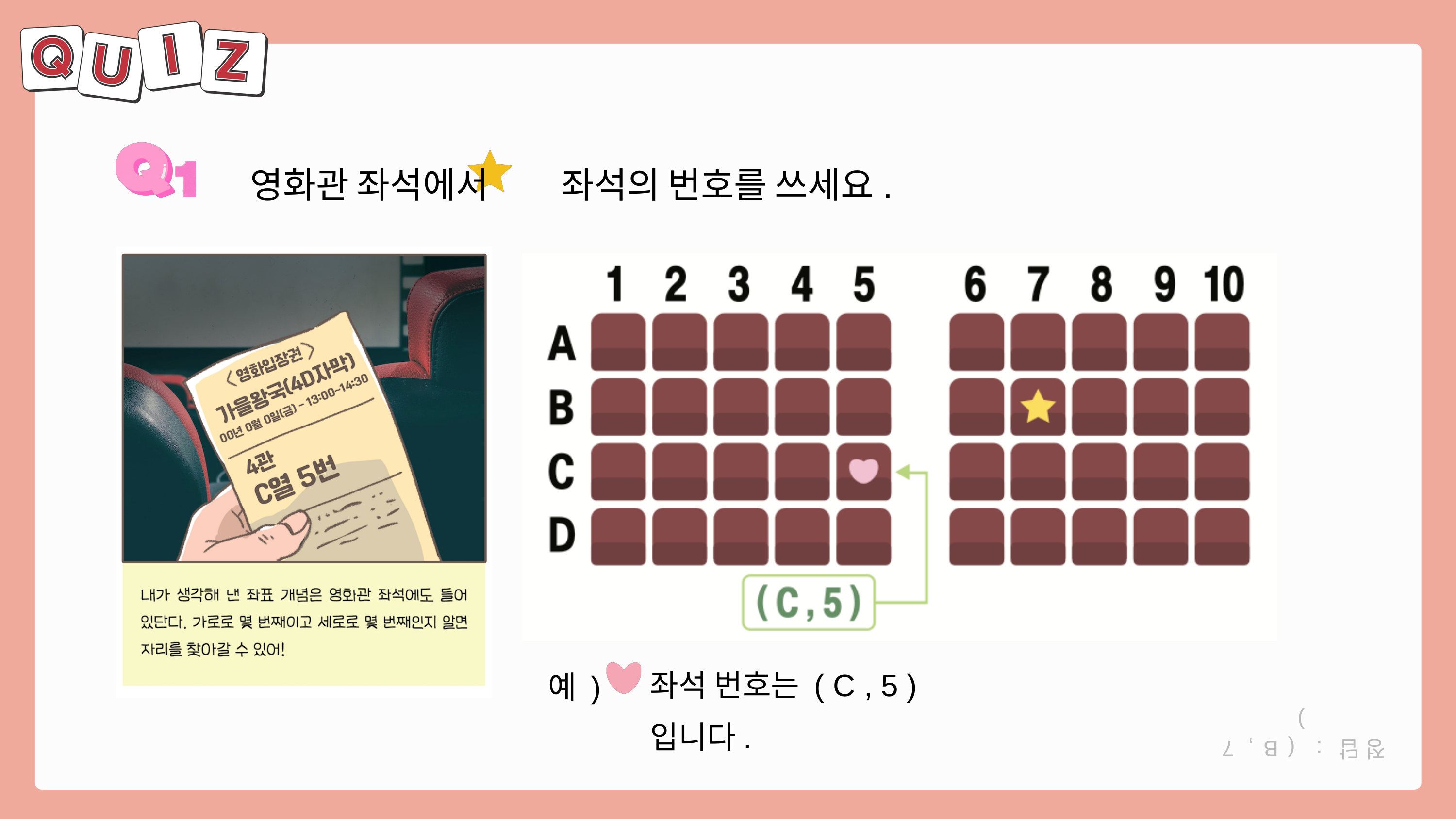

영화관 좌석에서         좌석의 번호를 쓰세요.

좌석 번호는 ( C , 5 ) 입니다.
예 )

정   답    :      (   B   ,    7   )